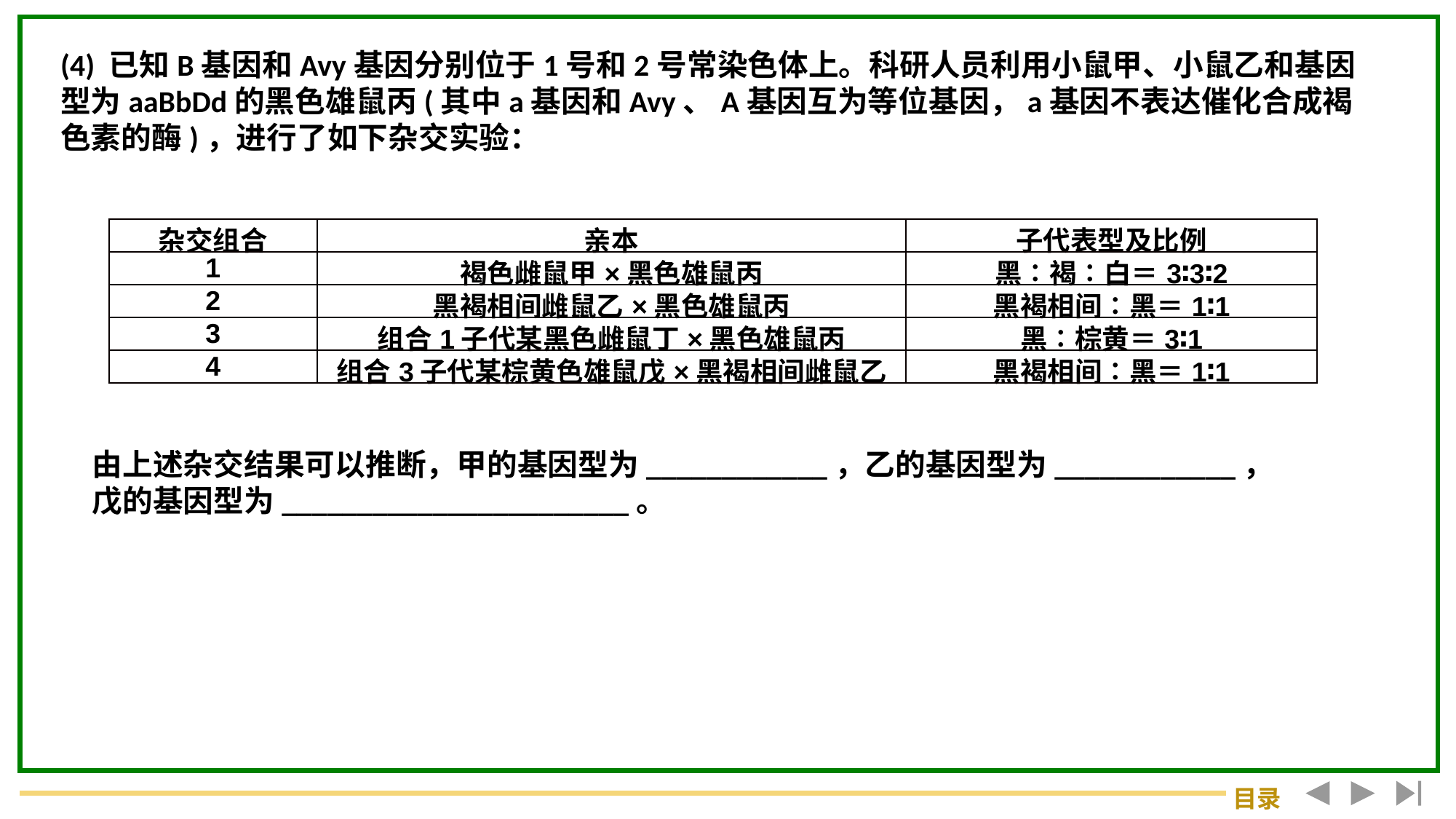

(4) 已知B基因和Avy基因分别位于1号和2号常染色体上。科研人员利用小鼠甲、小鼠乙和基因型为aaBbDd的黑色雄鼠丙(其中a基因和Avy、A基因互为等位基因，a基因不表达催化合成褐色素的酶)，进行了如下杂交实验：
| 杂交组合 | 亲本 | 子代表型及比例 |
| --- | --- | --- |
| 1 | 褐色雌鼠甲×黑色雄鼠丙 | 黑∶褐∶白＝3∶3∶2 |
| 2 | 黑褐相间雌鼠乙×黑色雄鼠丙 | 黑褐相间∶黑＝1∶1 |
| 3 | 组合1子代某黑色雌鼠丁×黑色雄鼠丙 | 黑∶棕黄＝3∶1 |
| 4 | 组合3子代某棕黄色雄鼠戊×黑褐相间雌鼠乙 | 黑褐相间∶黑＝1∶1 |
由上述杂交结果可以推断，甲的基因型为____________，乙的基因型为____________，戊的基因型为_______________________。